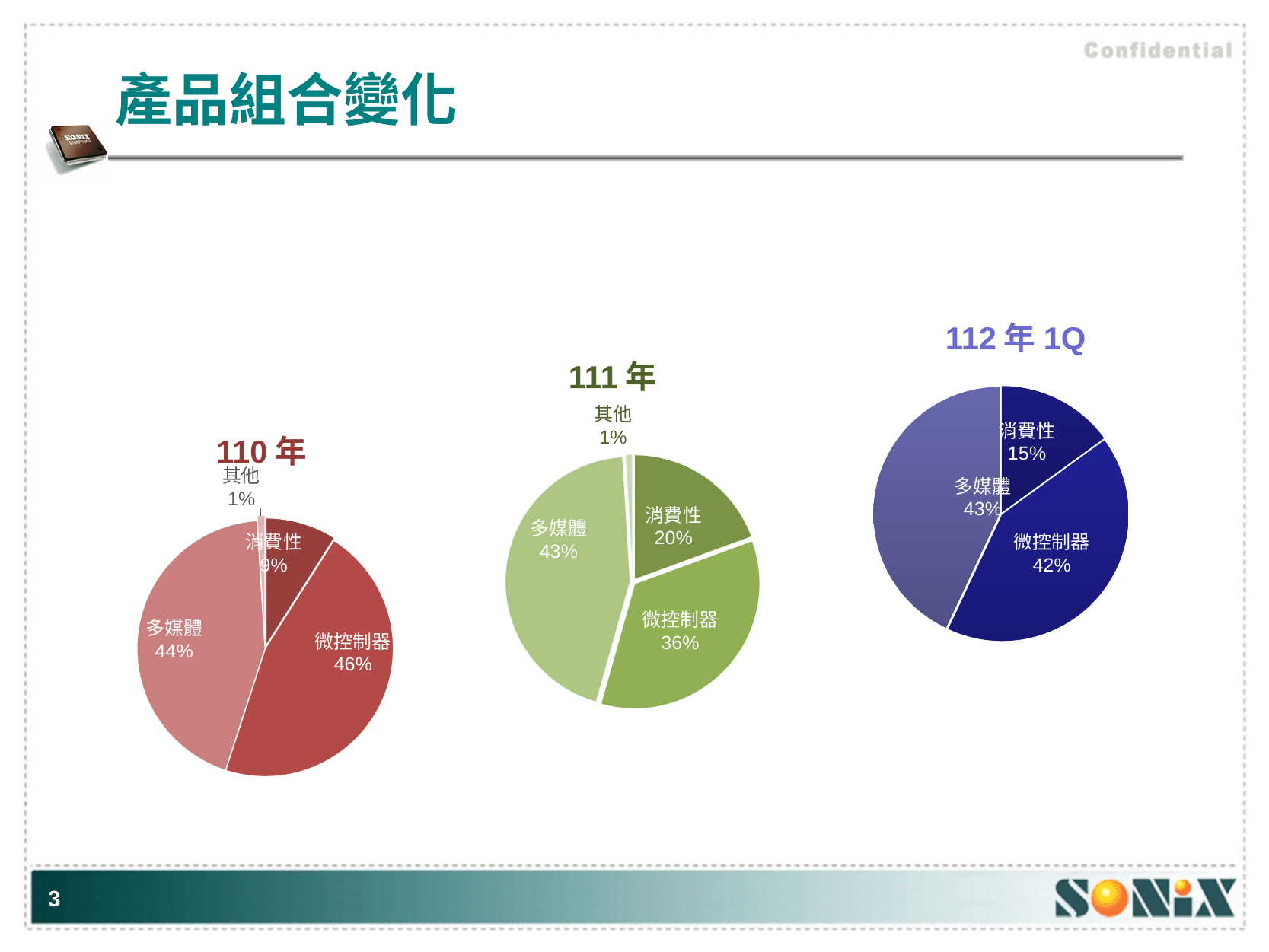

# 產品組合變化

### Chart

| Category | 銷售 |
|---|---|
| Consumer | 15.0 |
| MCU | 42.0 |
| Muti-Media | 43.0 |
112年1Q
111年

### Chart

| Category | 銷售 |
|---|---|
| Consumer | 20.0 |
| MCU | 36.0 |
| Muti-Media | 46.0 |
| USB&Others | 1.0 |
110年

### Chart

| Category | 銷售 |
|---|---|
| Consumer | 9.0 |
| MCU | 46.0 |
| Muti-Media | 44.0 |
| USB&Others | 1.0 |